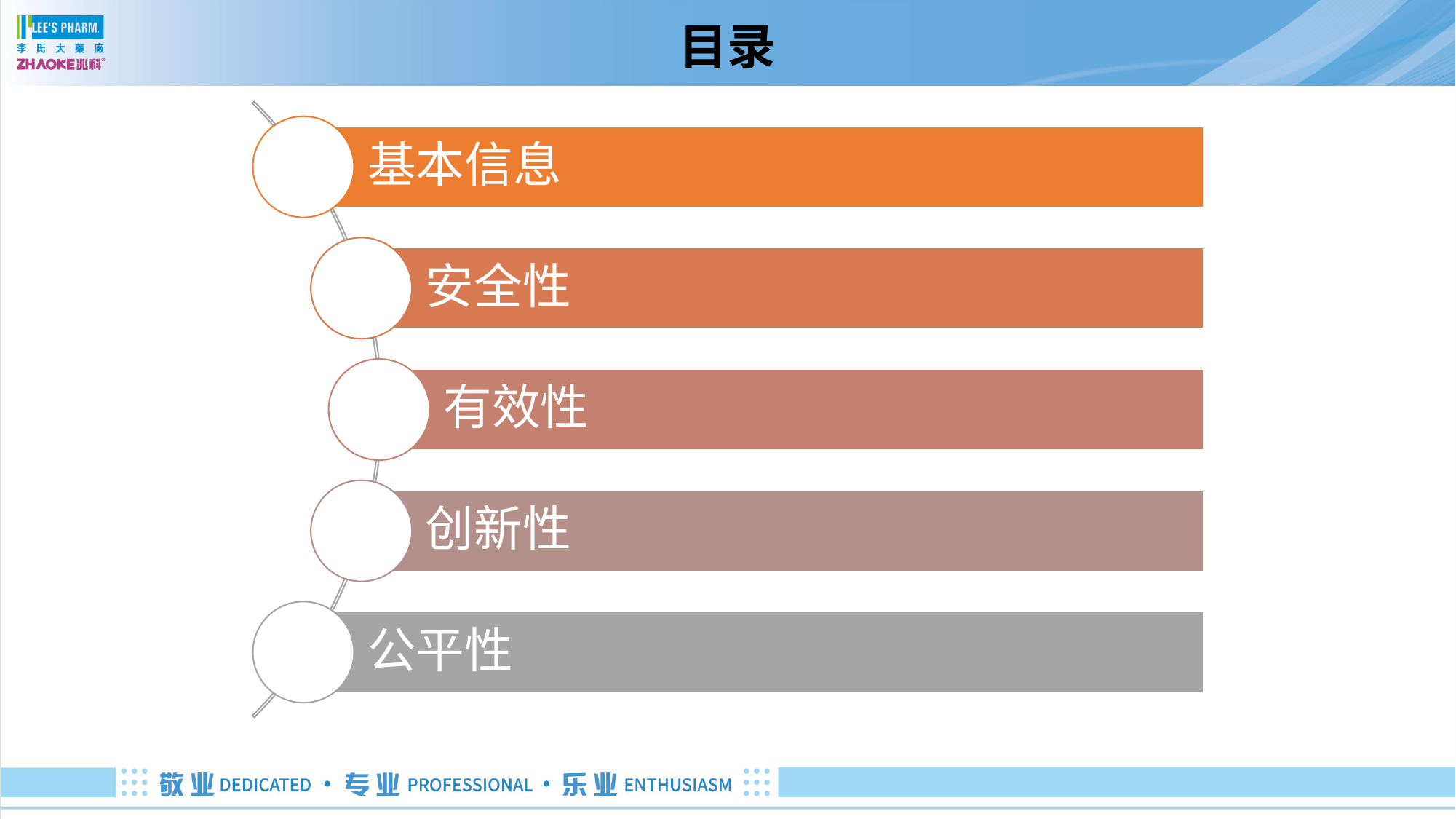

# 目录
基本信息
安全性
有效性
创新性
公平性